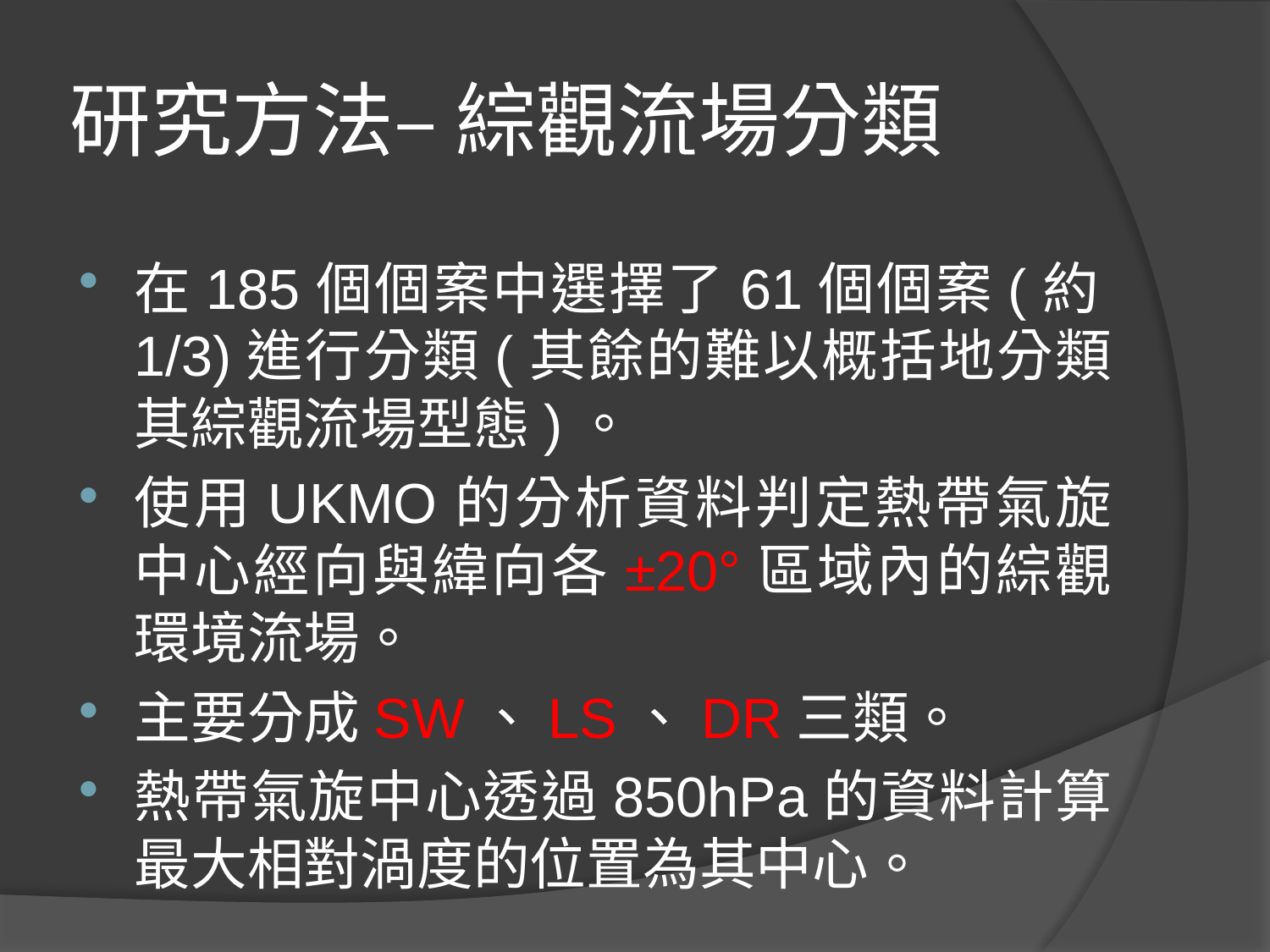

# 研究方法– 綜觀流場分類
在185個個案中選擇了61個個案(約1/3)進行分類(其餘的難以概括地分類其綜觀流場型態)。
使用UKMO的分析資料判定熱帶氣旋中心經向與緯向各±20°區域內的綜觀環境流場。
主要分成SW、LS、DR三類。
熱帶氣旋中心透過850hPa的資料計算最大相對渦度的位置為其中心。